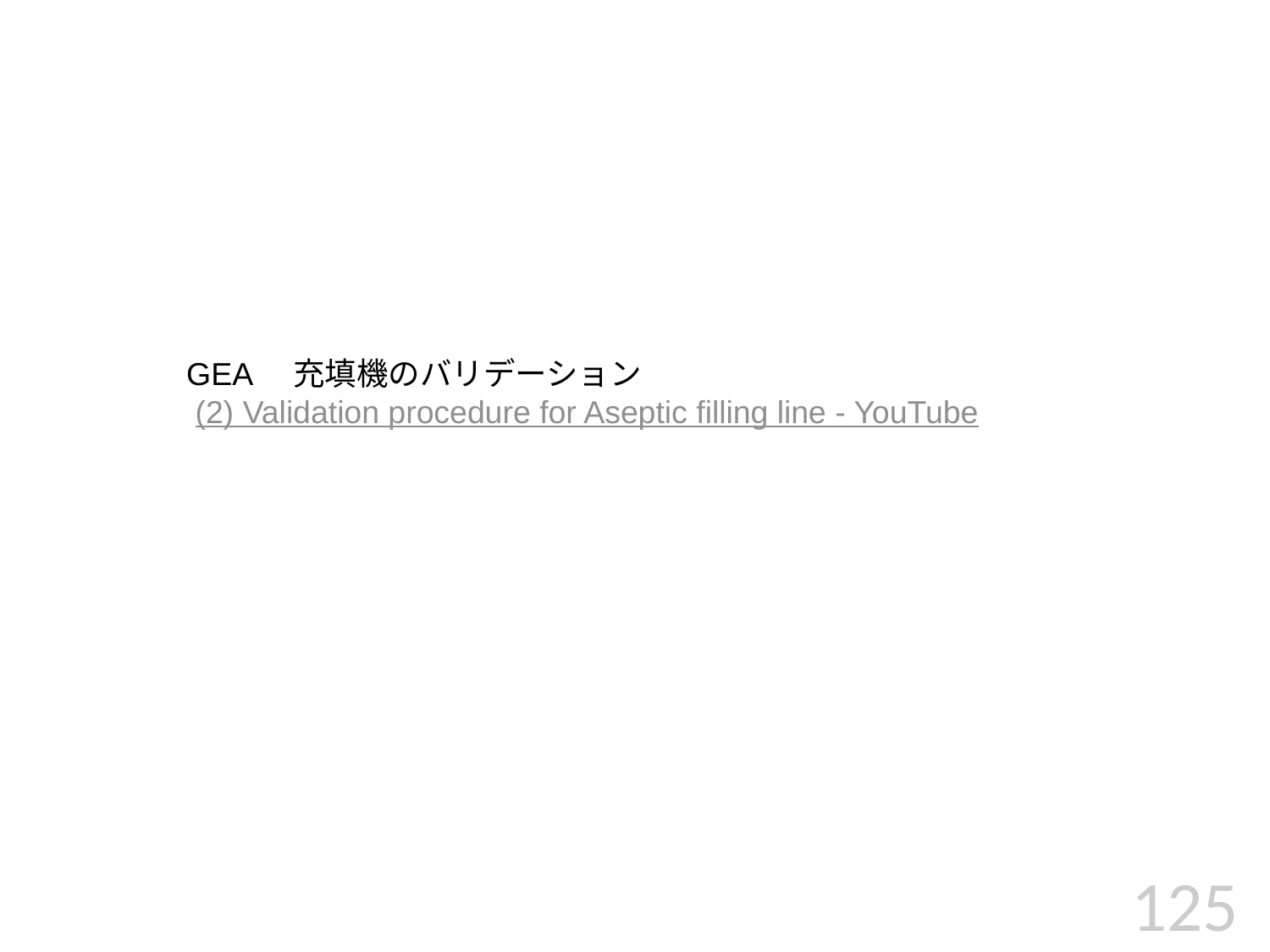

GEA　充填機のバリデーション
 (2) Validation procedure for Aseptic filling line - YouTube
125